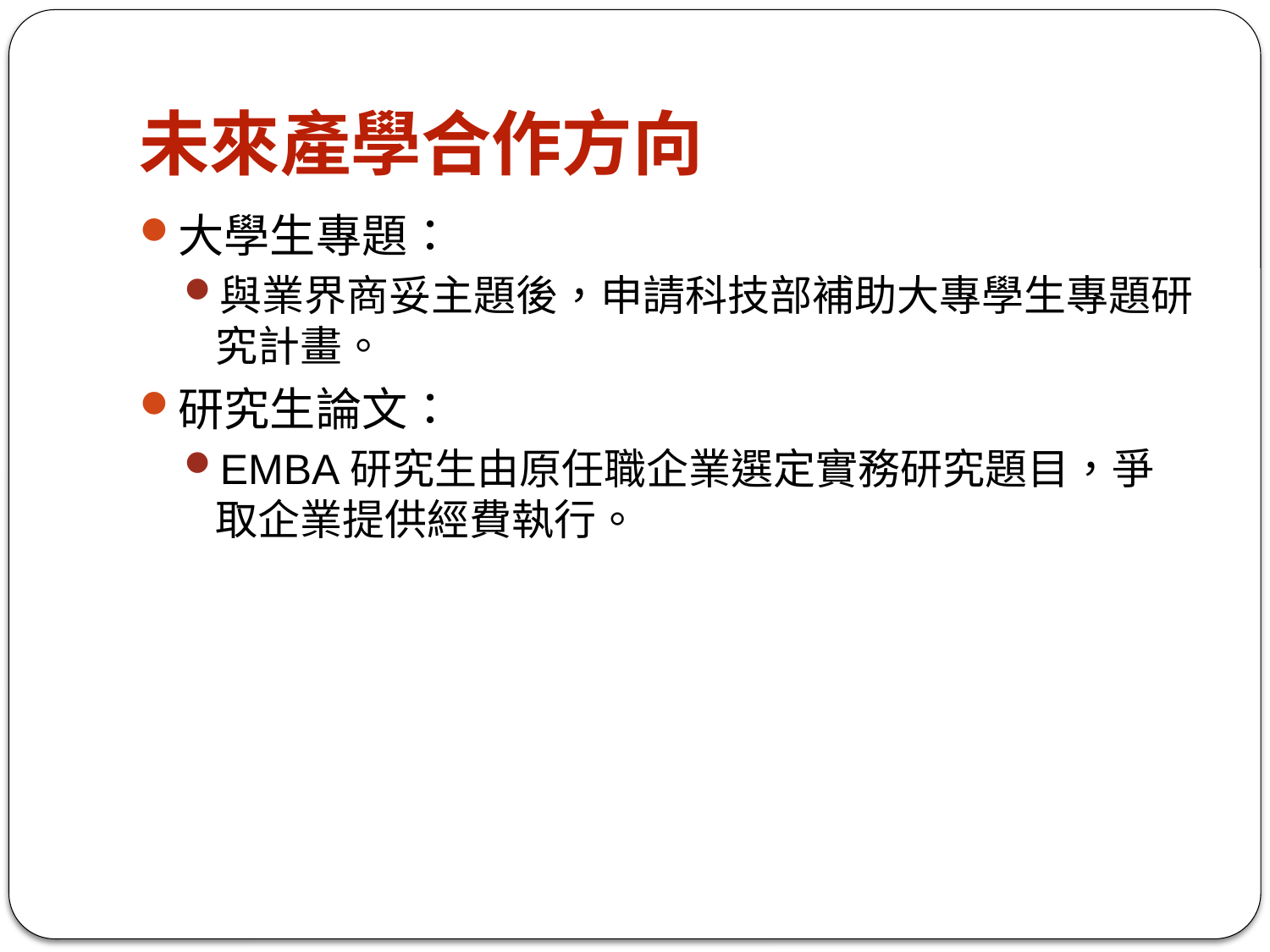

# 未來產學合作方向
大學生專題：
與業界商妥主題後，申請科技部補助大專學生專題研究計畫。
研究生論文：
EMBA研究生由原任職企業選定實務研究題目，爭取企業提供經費執行。